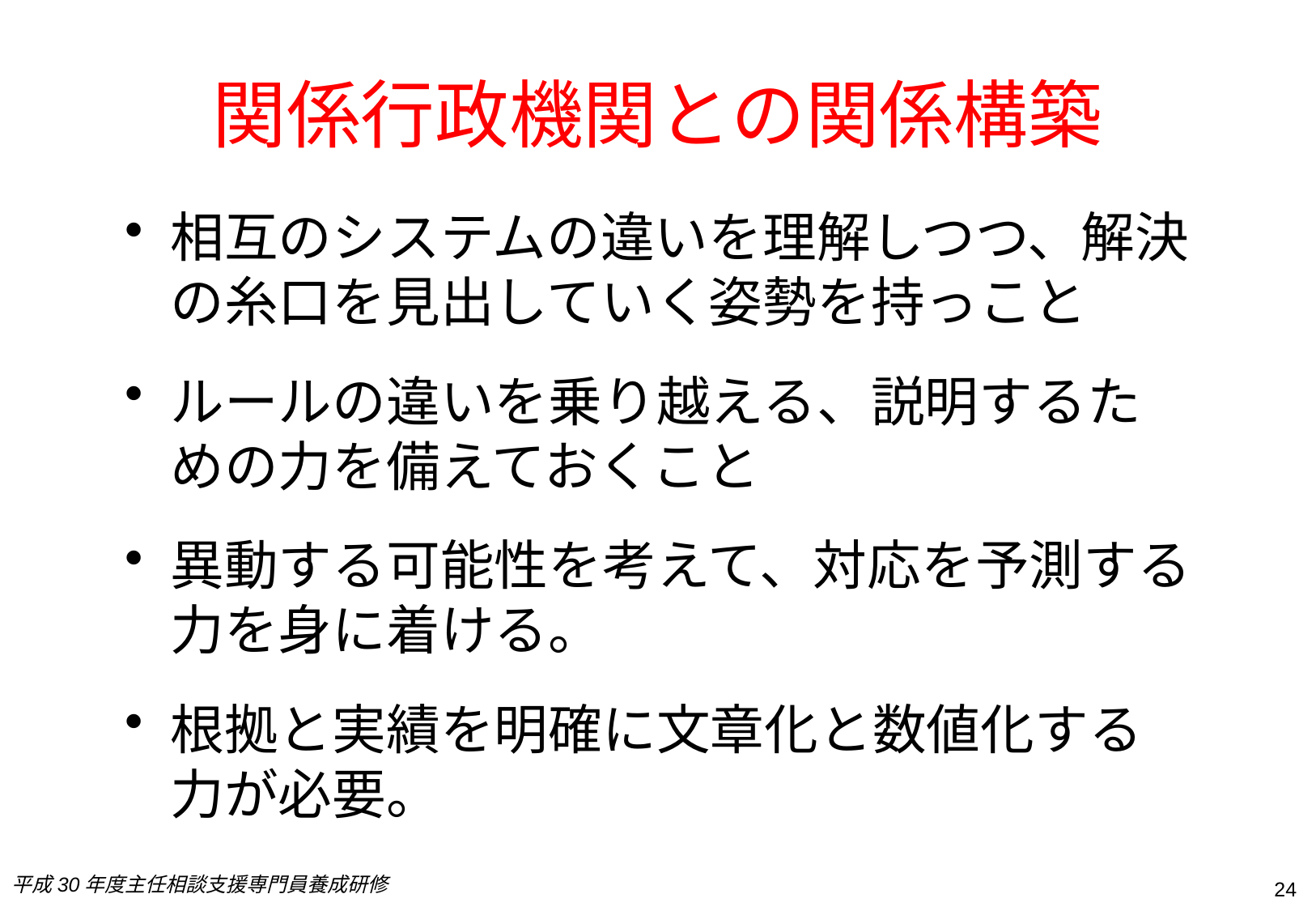

# 関係行政機関との関係構築
相互のシステムの違いを理解しつつ、解決の糸口を見出していく姿勢を持っこと

ルールの違いを乗り越える、説明するための力を備えておくこと

異動する可能性を考えて、対応を予測する力を身に着ける。

根拠と実績を明確に文章化と数値化する力が必要。
平成30年度主任相談支援専門員養成研修
24